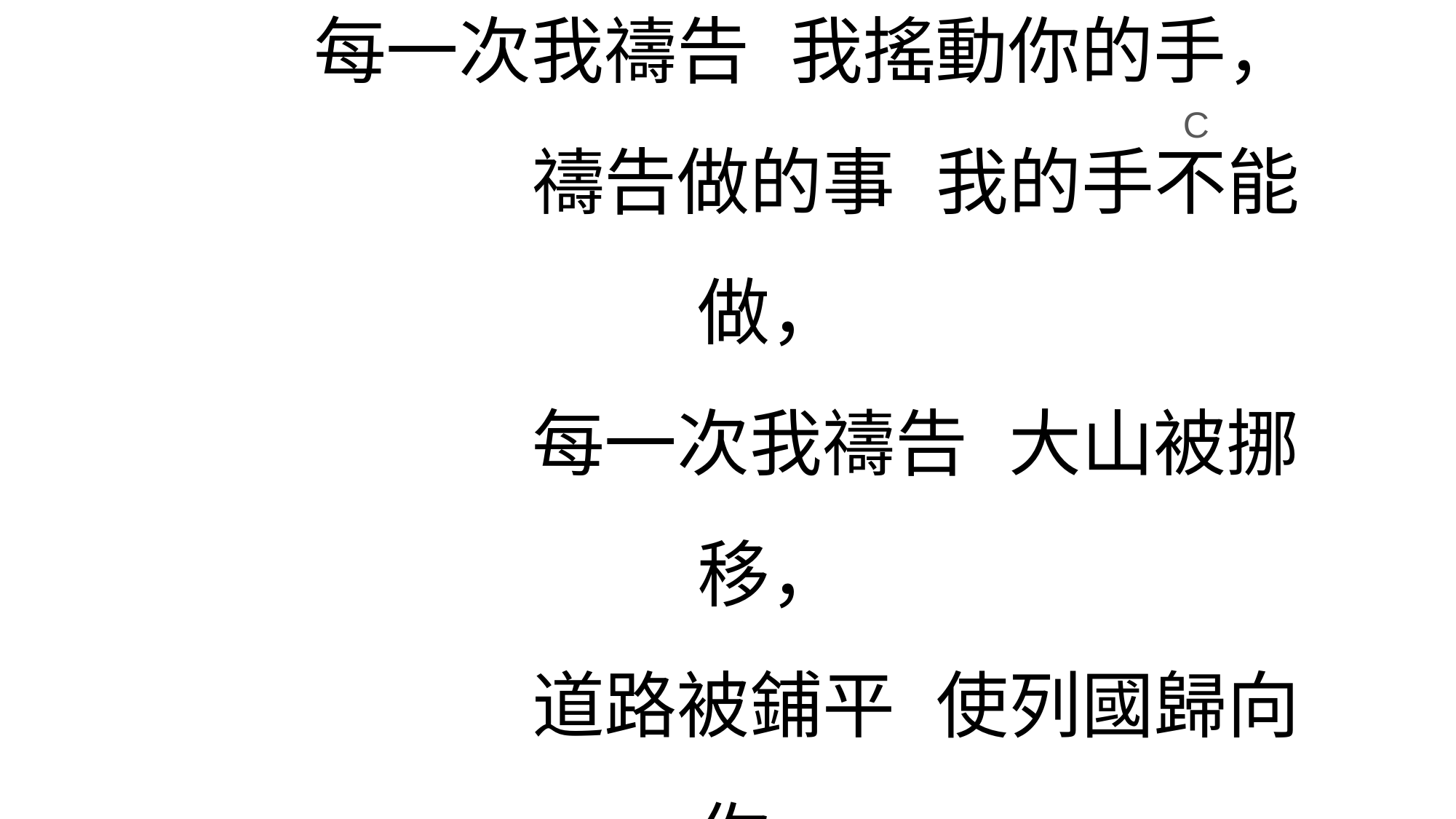

C
# 每一次我禱告  我搖動你的手，
　　　禱告做的事  我的手不能做，
　　　每一次我禱告  大山被挪移，
　　　道路被鋪平  使列國歸向你。